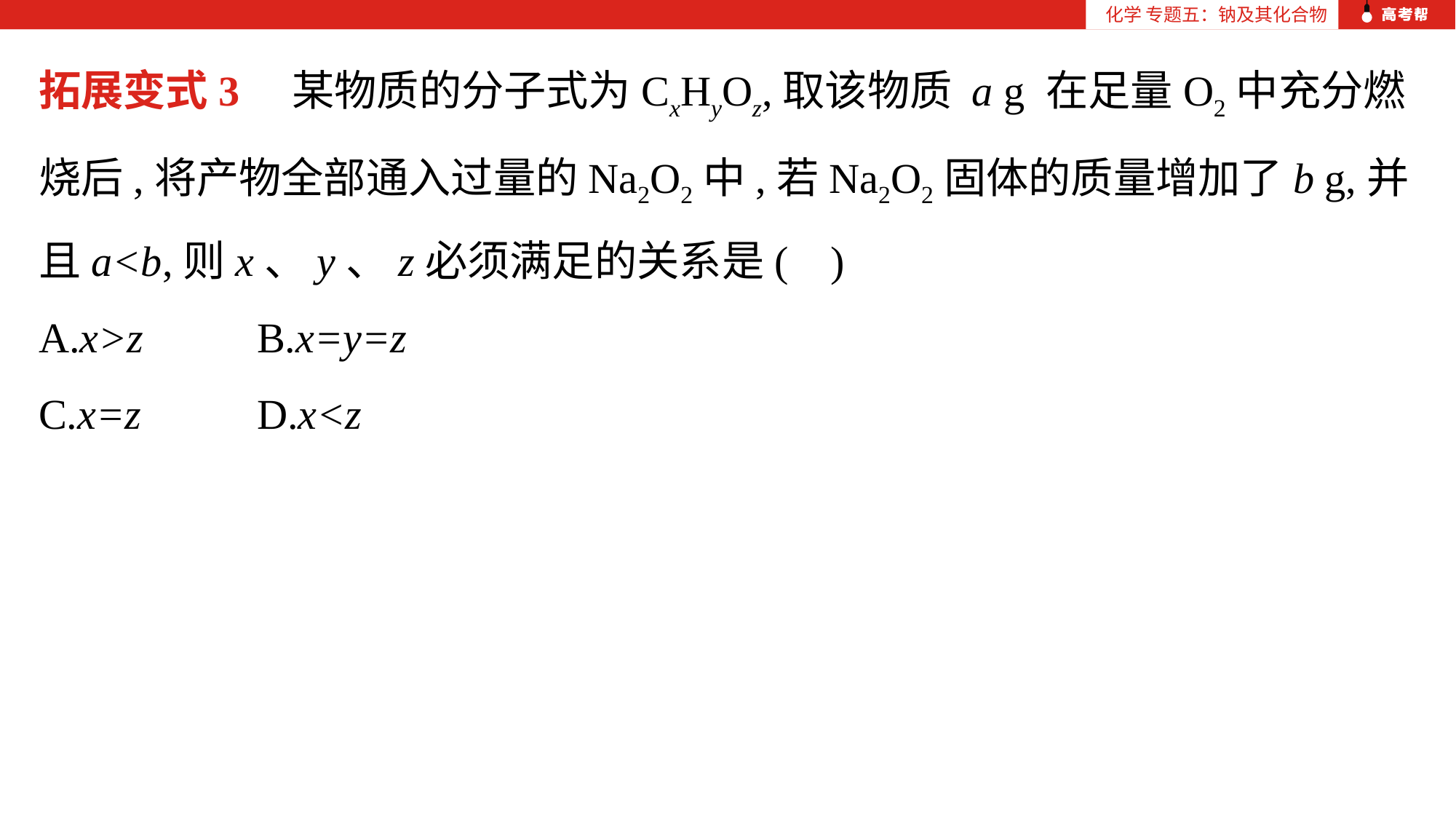

化学 专题五：钠及其化合物

拓展变式3    某物质的分子式为CxHyOz,取该物质 a g 在足量O2中充分燃烧后,将产物全部通入过量的Na2O2中,若Na2O2固体的质量增加了b g,并且a<b,则x、y、z必须满足的关系是(    )
A.x>z		B.x=y=z
C.x=z 	D.x<z